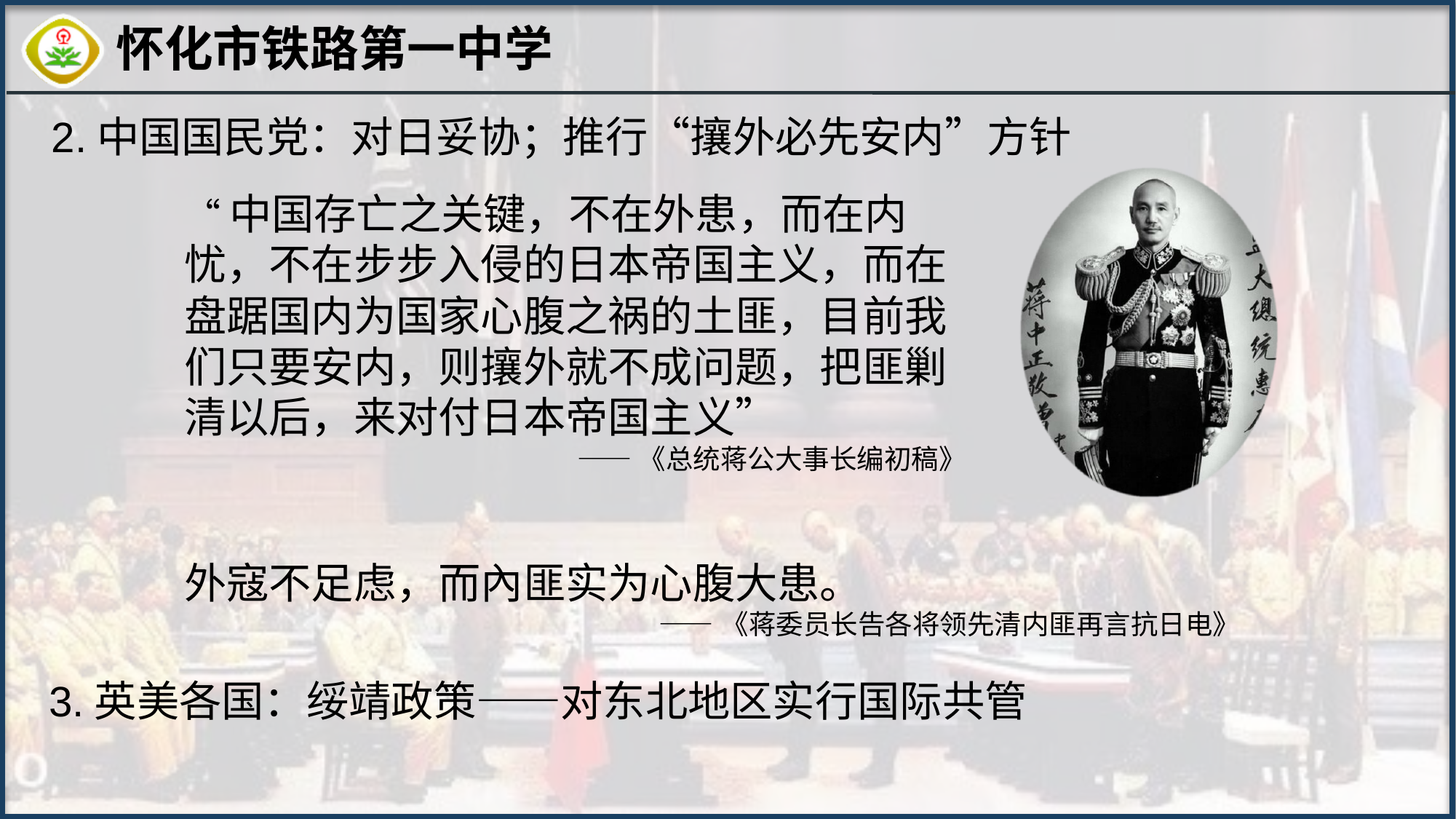

2.中国国民党：对日妥协；推行“攘外必先安内”方针

“中国存亡之关键，不在外患，而在内忧，不在步步入侵的日本帝国主义，而在盘踞国内为国家心腹之祸的土匪，目前我们只要安内，则攘外就不成问题，把匪剿清以后，来对付日本帝国主义”
           ——《总统蒋公大事长编初稿》
外寇不足虑，而內匪实为心腹大患。
                                                                             ——《蒋委员长告各将领先清内匪再言抗日电》
3.英美各国：绥靖政策——对东北地区实行国际共管